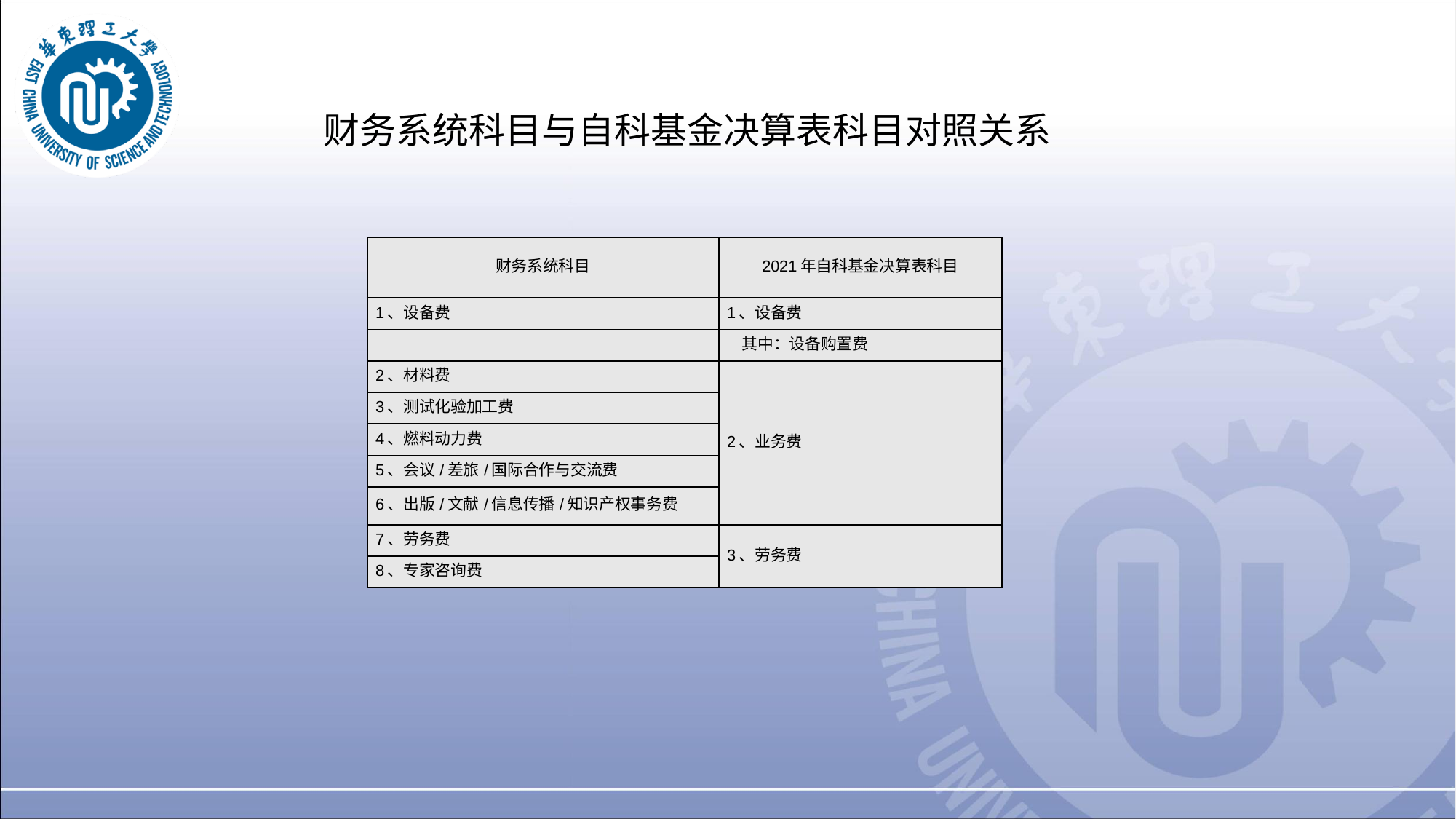

财务系统科目与自科基金决算表科目对照关系
| 财务系统科目 | 2021年自科基金决算表科目 |
| --- | --- |
| 1、设备费 | 1、设备费 |
|  | 其中：设备购置费 |
| 2、材料费 | 2、业务费 |
| 3、测试化验加工费 |  |
| 4、燃料动力费 |  |
| 5、会议/差旅/国际合作与交流费 |  |
| 6、出版/文献/信息传播/知识产权事务费 |  |
| 7、劳务费 | 3、劳务费 |
| 8、专家咨询费 |  |